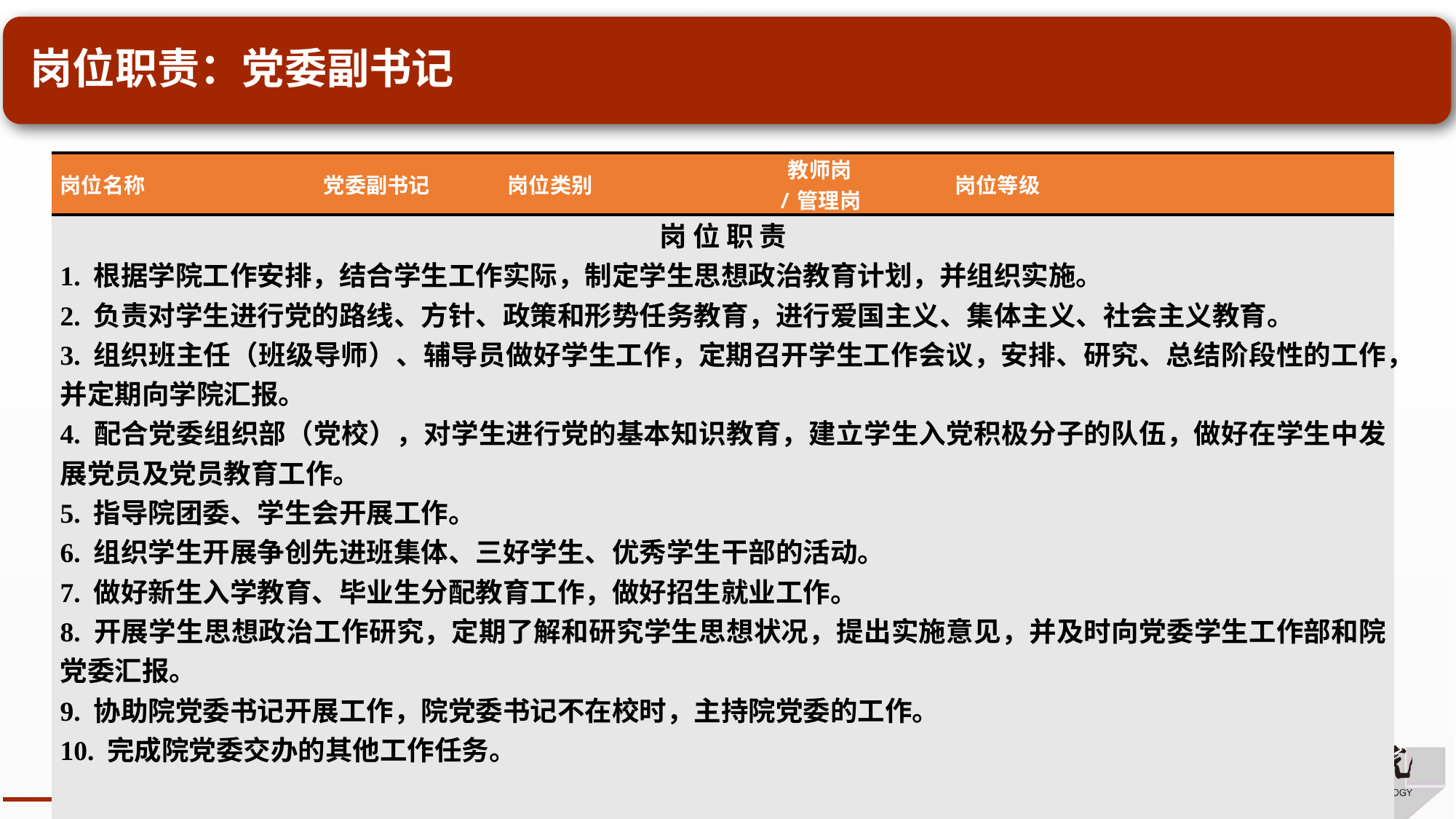

# 岗位职责：党委副书记
| 岗位名称 | 党委副书记 | 岗位类别 | 教师岗 /管理岗 | 岗位等级 |  |
| --- | --- | --- | --- | --- | --- |
| 岗 位 职 责 1. 根据学院工作安排，结合学生工作实际，制定学生思想政治教育计划，并组织实施。 2. 负责对学生进行党的路线、方针、政策和形势任务教育，进行爱国主义、集体主义、社会主义教育。 3. 组织班主任（班级导师）、辅导员做好学生工作，定期召开学生工作会议，安排、研究、总结阶段性的工作，并定期向学院汇报。 4. 配合党委组织部（党校），对学生进行党的基本知识教育，建立学生入党积极分子的队伍，做好在学生中发展党员及党员教育工作。 5. 指导院团委、学生会开展工作。 6. 组织学生开展争创先进班集体、三好学生、优秀学生干部的活动。 7. 做好新生入学教育、毕业生分配教育工作，做好招生就业工作。 8. 开展学生思想政治工作研究，定期了解和研究学生思想状况，提出实施意见，并及时向党委学生工作部和院党委汇报。 9. 协助院党委书记开展工作，院党委书记不在校时，主持院党委的工作。 10. 完成院党委交办的其他工作任务。 |  |  |  |  |  |